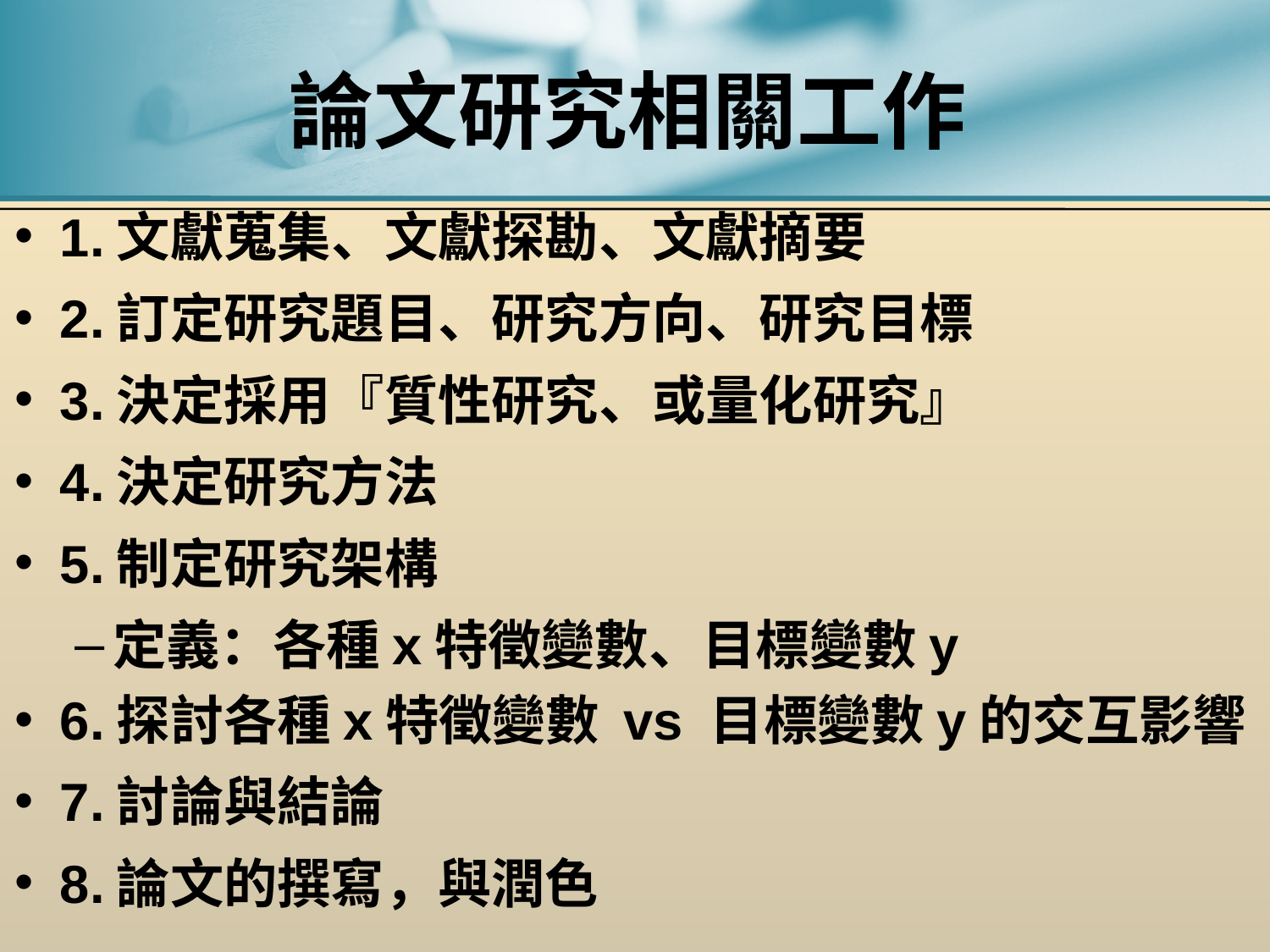

# 論文研究相關工作
1.文獻蒐集、文獻探勘、文獻摘要
2.訂定研究題目、研究方向、研究目標
3.決定採用『質性研究、或量化研究』
4.決定研究方法
5.制定研究架構
定義：各種x特徵變數、目標變數y
6.探討各種x特徵變數 vs 目標變數y的交互影響
7.討論與結論
8.論文的撰寫，與潤色